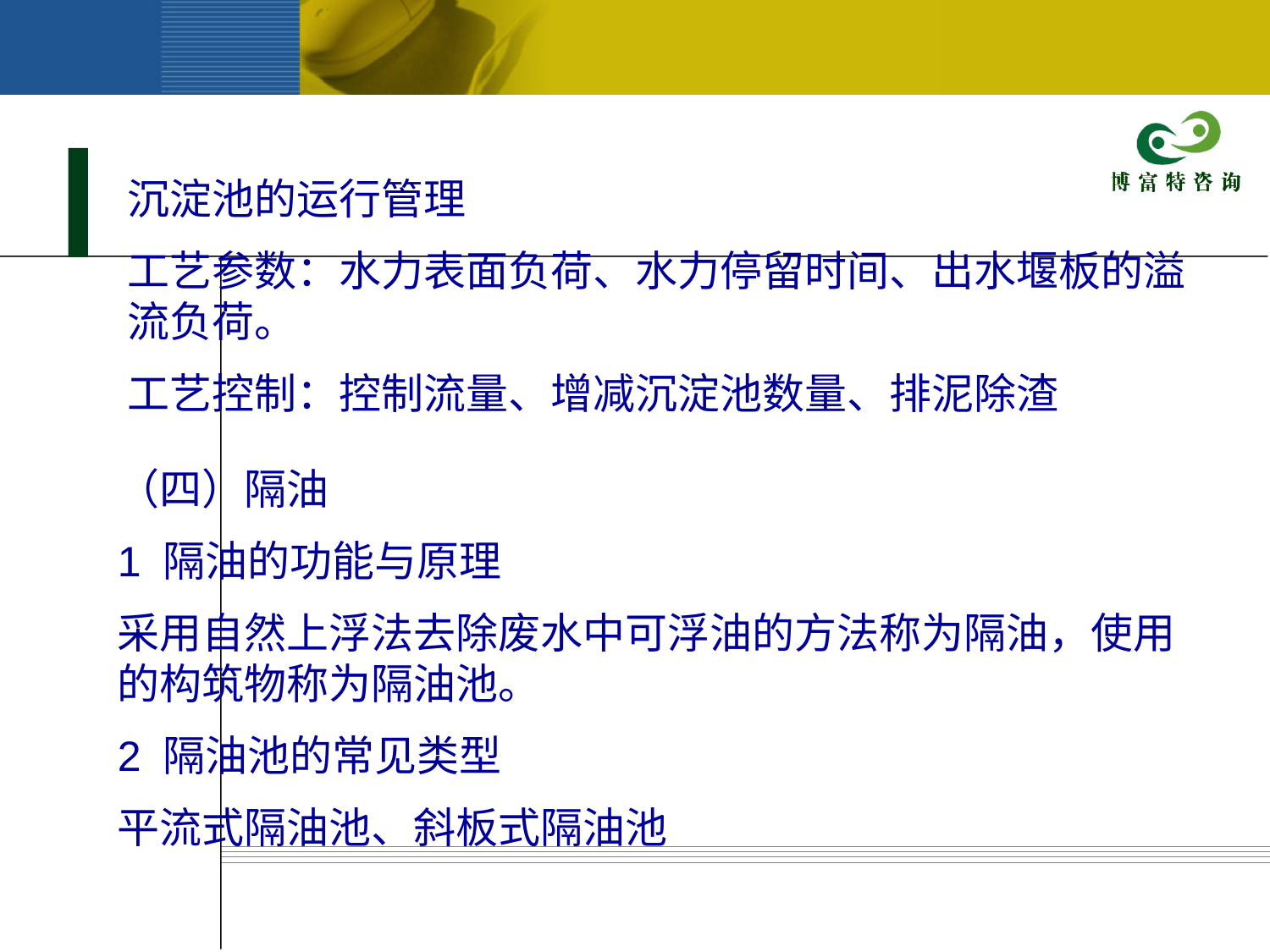

沉淀池的运行管理
工艺参数：水力表面负荷、水力停留时间、出水堰板的溢流负荷。
工艺控制：控制流量、增减沉淀池数量、排泥除渣

（四）隔油
1 隔油的功能与原理
采用自然上浮法去除废水中可浮油的方法称为隔油，使用的构筑物称为隔油池。
2 隔油池的常见类型
平流式隔油池、斜板式隔油池